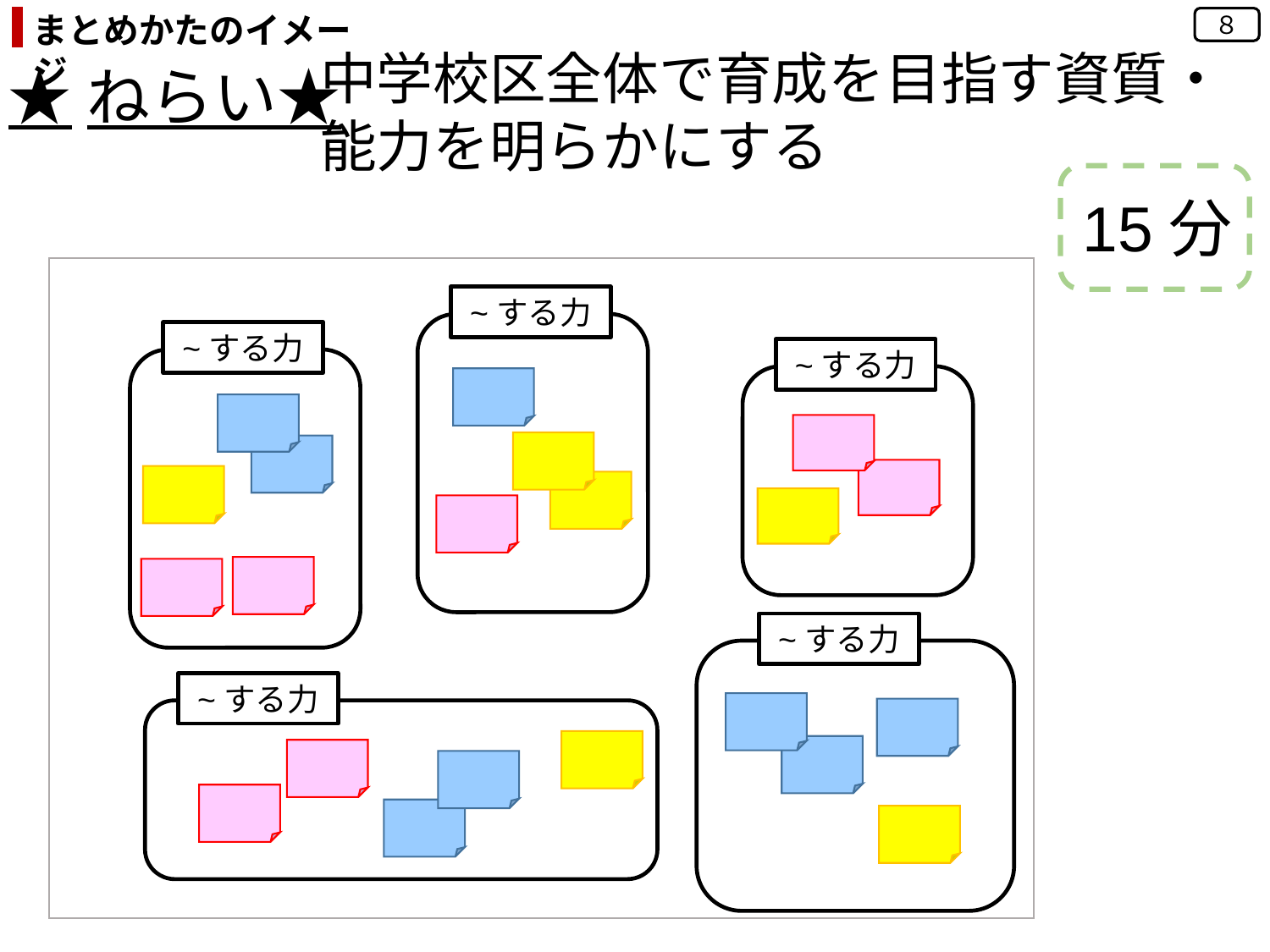

まとめかたのイメージ

８
中学校区全体で育成を目指す資質・能力を明らかにする
★ねらい★

15分

~する力

~する力
~する力

~する力

~する力